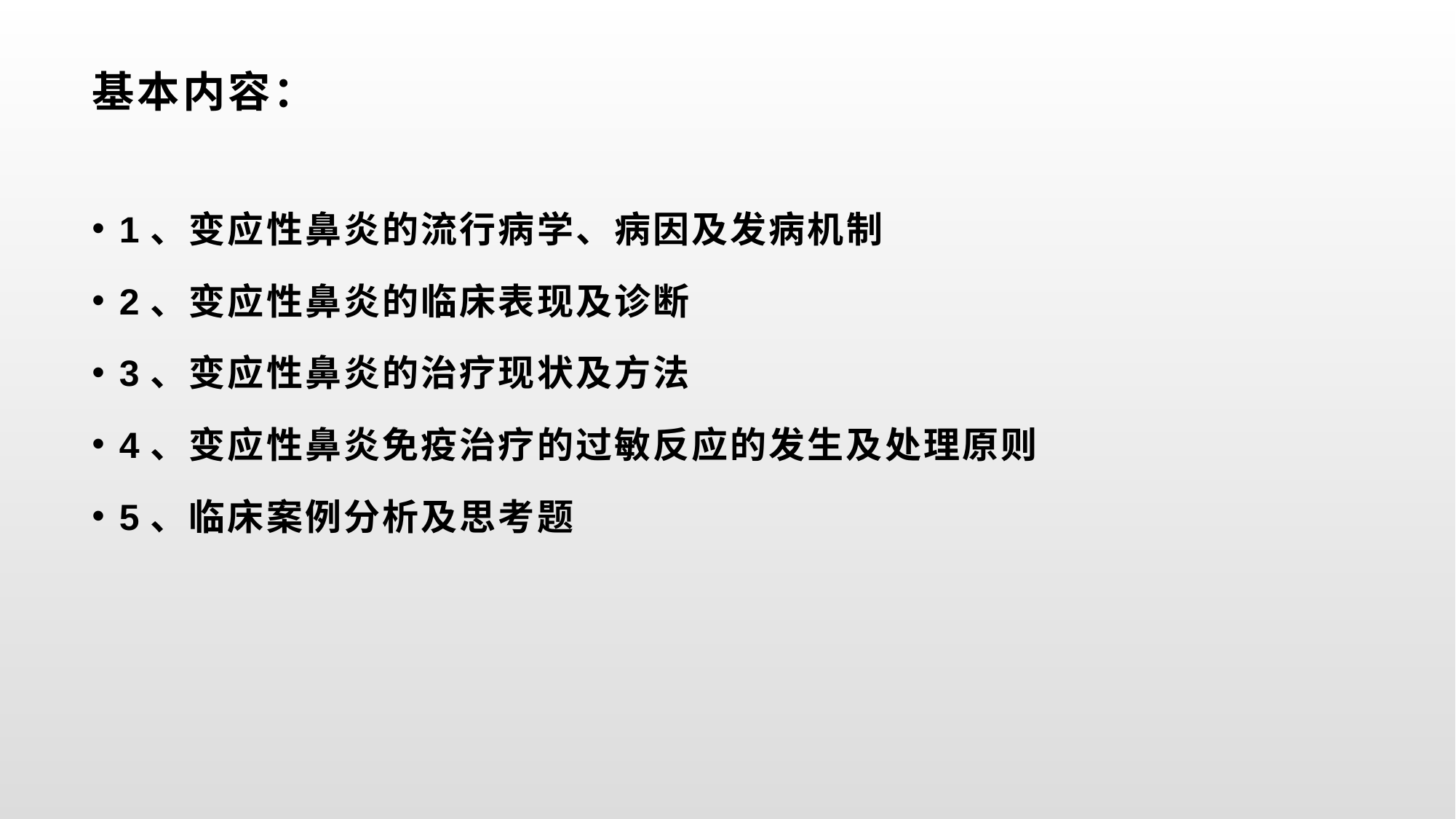

# 基本内容：
1、变应性鼻炎的流行病学、病因及发病机制
2、变应性鼻炎的临床表现及诊断
3、变应性鼻炎的治疗现状及方法
4、变应性鼻炎免疫治疗的过敏反应的发生及处理原则
5、临床案例分析及思考题